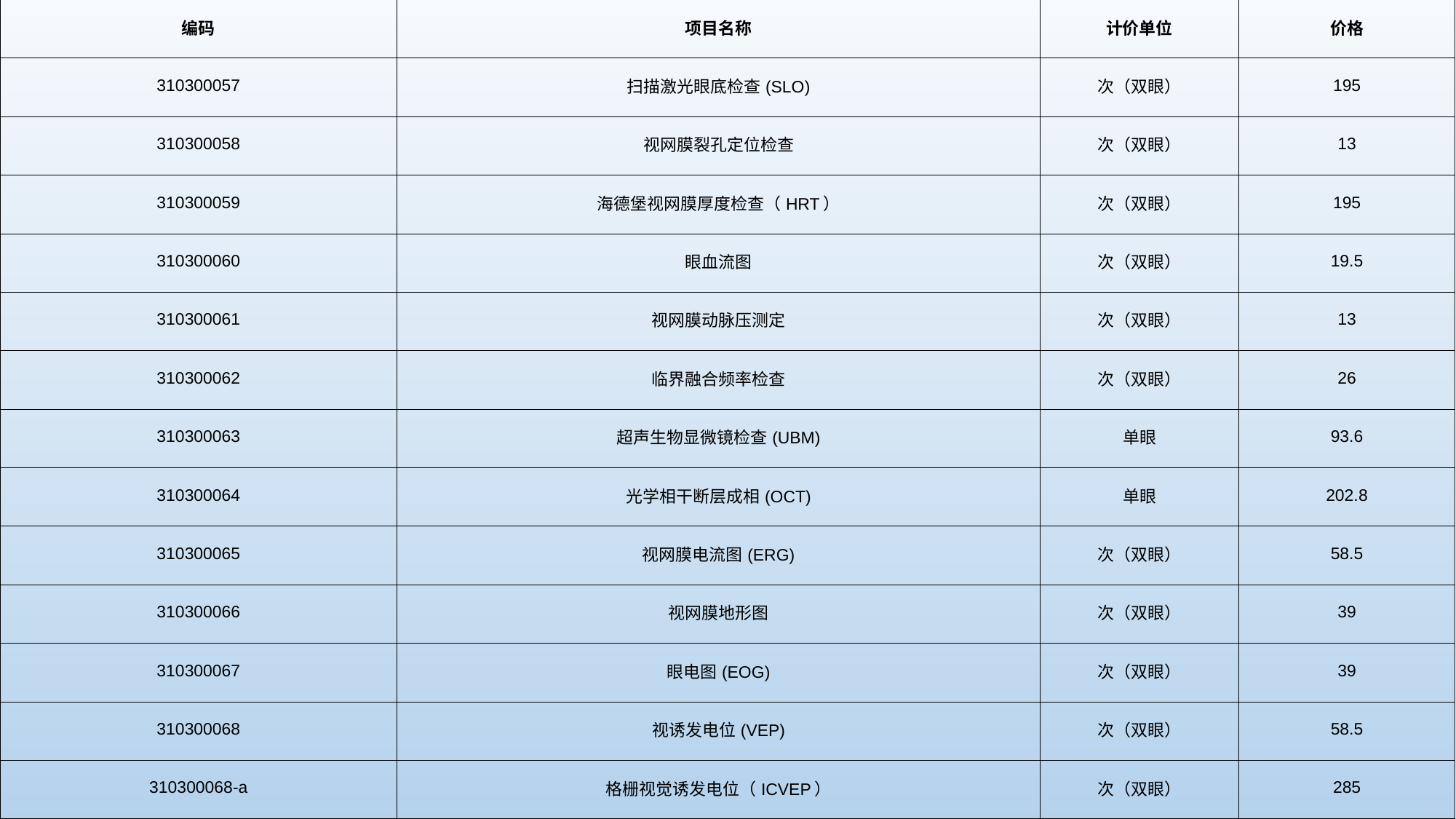

| 编码 | 项目名称 | 计价单位 | 价格 |
| --- | --- | --- | --- |
| 310300057 | 扫描激光眼底检查(SLO) | 次（双眼） | 195 |
| 310300058 | 视网膜裂孔定位检查 | 次（双眼） | 13 |
| 310300059 | 海德堡视网膜厚度检查（HRT） | 次（双眼） | 195 |
| 310300060 | 眼血流图 | 次（双眼） | 19.5 |
| 310300061 | 视网膜动脉压测定 | 次（双眼） | 13 |
| 310300062 | 临界融合频率检查 | 次（双眼） | 26 |
| 310300063 | 超声生物显微镜检查(UBM) | 单眼 | 93.6 |
| 310300064 | 光学相干断层成相(OCT) | 单眼 | 202.8 |
| 310300065 | 视网膜电流图(ERG) | 次（双眼） | 58.5 |
| 310300066 | 视网膜地形图 | 次（双眼） | 39 |
| 310300067 | 眼电图(EOG) | 次（双眼） | 39 |
| 310300068 | 视诱发电位(VEP) | 次（双眼） | 58.5 |
| 310300068-a | 格栅视觉诱发电位（ICVEP） | 次（双眼） | 285 |